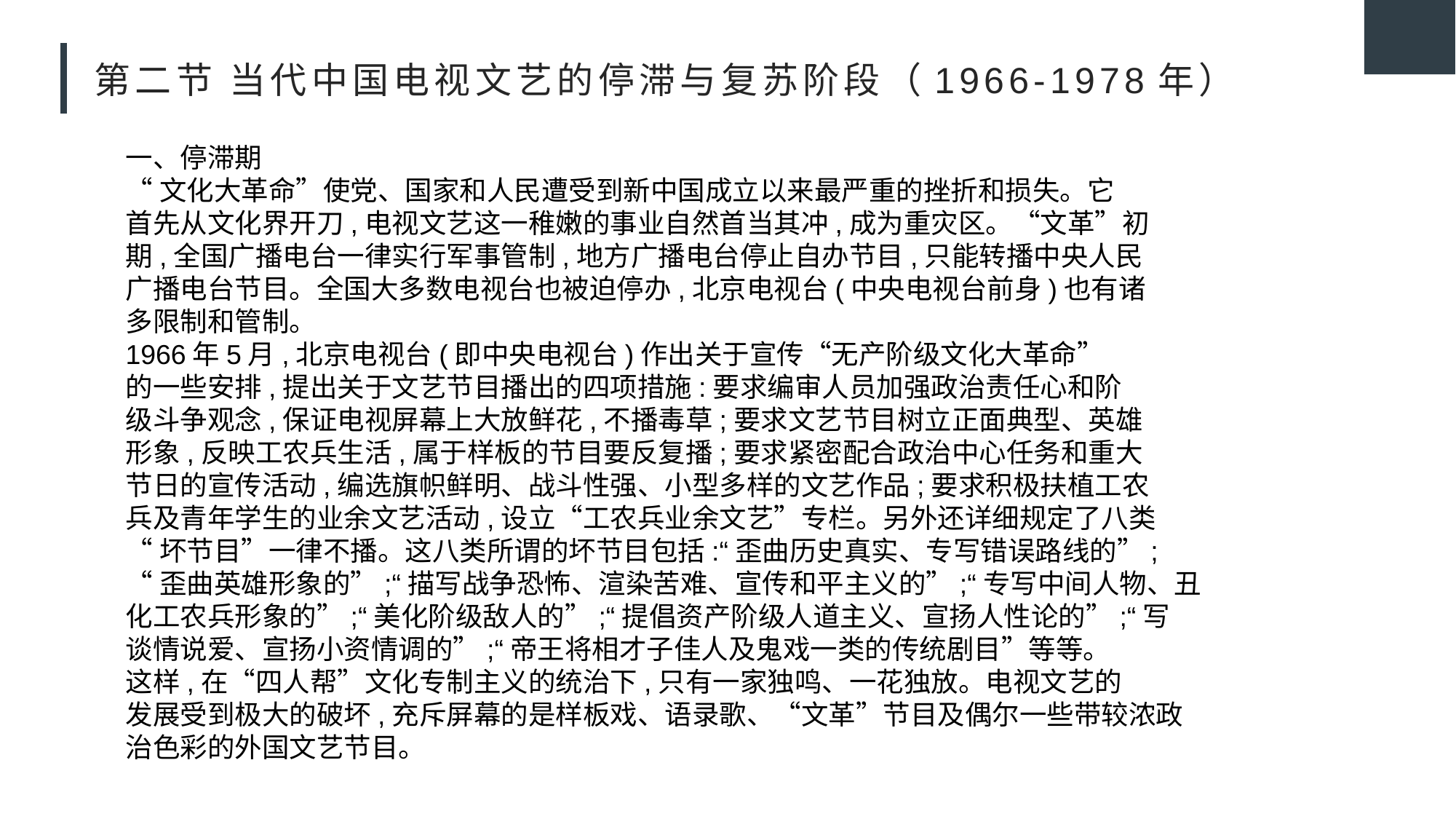

# 第二节 当代中国电视文艺的停滞与复苏阶段（1966-1978年）
一、停滞期
“文化大革命”使党、国家和人民遭受到新中国成立以来最严重的挫折和损失。它
首先从文化界开刀,电视文艺这一稚嫩的事业自然首当其冲,成为重灾区。“文革”初
期,全国广播电台一律实行军事管制,地方广播电台停止自办节目,只能转播中央人民
广播电台节目。全国大多数电视台也被迫停办,北京电视台(中央电视台前身)也有诸
多限制和管制。
1966年5月,北京电视台(即中央电视台)作出关于宣传“无产阶级文化大革命”
的一些安排,提出关于文艺节目播出的四项措施:要求编审人员加强政治责任心和阶
级斗争观念,保证电视屏幕上大放鲜花,不播毒草;要求文艺节目树立正面典型、英雄
形象,反映工农兵生活,属于样板的节目要反复播;要求紧密配合政治中心任务和重大
节日的宣传活动,编选旗帜鲜明、战斗性强、小型多样的文艺作品;要求积极扶植工农
兵及青年学生的业余文艺活动,设立“工农兵业余文艺”专栏。另外还详细规定了八类
“坏节目”一律不播。这八类所谓的坏节目包括:“歪曲历史真实、专写错误路线的”;
“歪曲英雄形象的”;“描写战争恐怖、渲染苦难、宣传和平主义的”;“专写中间人物、丑
化工农兵形象的”;“美化阶级敌人的”;“提倡资产阶级人道主义、宣扬人性论的”;“写
谈情说爱、宣扬小资情调的”;“帝王将相才子佳人及鬼戏一类的传统剧目”等等。
这样,在“四人帮”文化专制主义的统治下,只有一家独鸣、一花独放。电视文艺的
发展受到极大的破坏,充斥屏幕的是样板戏、语录歌、“文革”节目及偶尔一些带较浓政
治色彩的外国文艺节目。